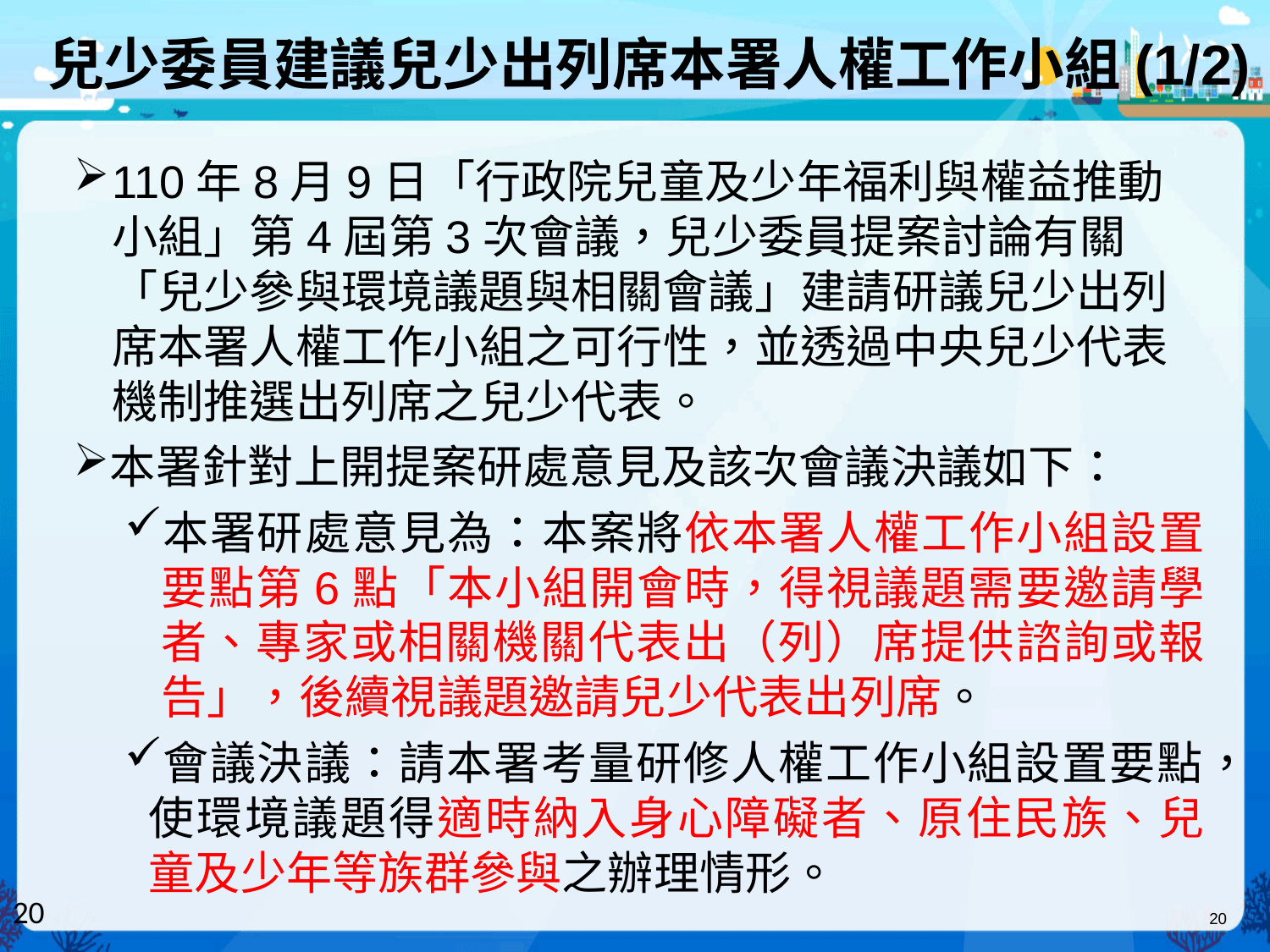

兒少委員建議兒少出列席本署人權工作小組(1/2)
110年8月9日「行政院兒童及少年福利與權益推動小組」第4屆第3次會議，兒少委員提案討論有關「兒少參與環境議題與相關會議」建請研議兒少出列席本署人權工作小組之可行性，並透過中央兒少代表機制推選出列席之兒少代表。
本署針對上開提案研處意見及該次會議決議如下：
本署研處意見為：本案將依本署人權工作小組設置要點第6點「本小組開會時，得視議題需要邀請學者、專家或相關機關代表出（列）席提供諮詢或報告」，後續視議題邀請兒少代表出列席。
會議決議：請本署考量研修人權工作小組設置要點，使環境議題得適時納入身心障礙者、原住民族、兒童及少年等族群參與之辦理情形。
20